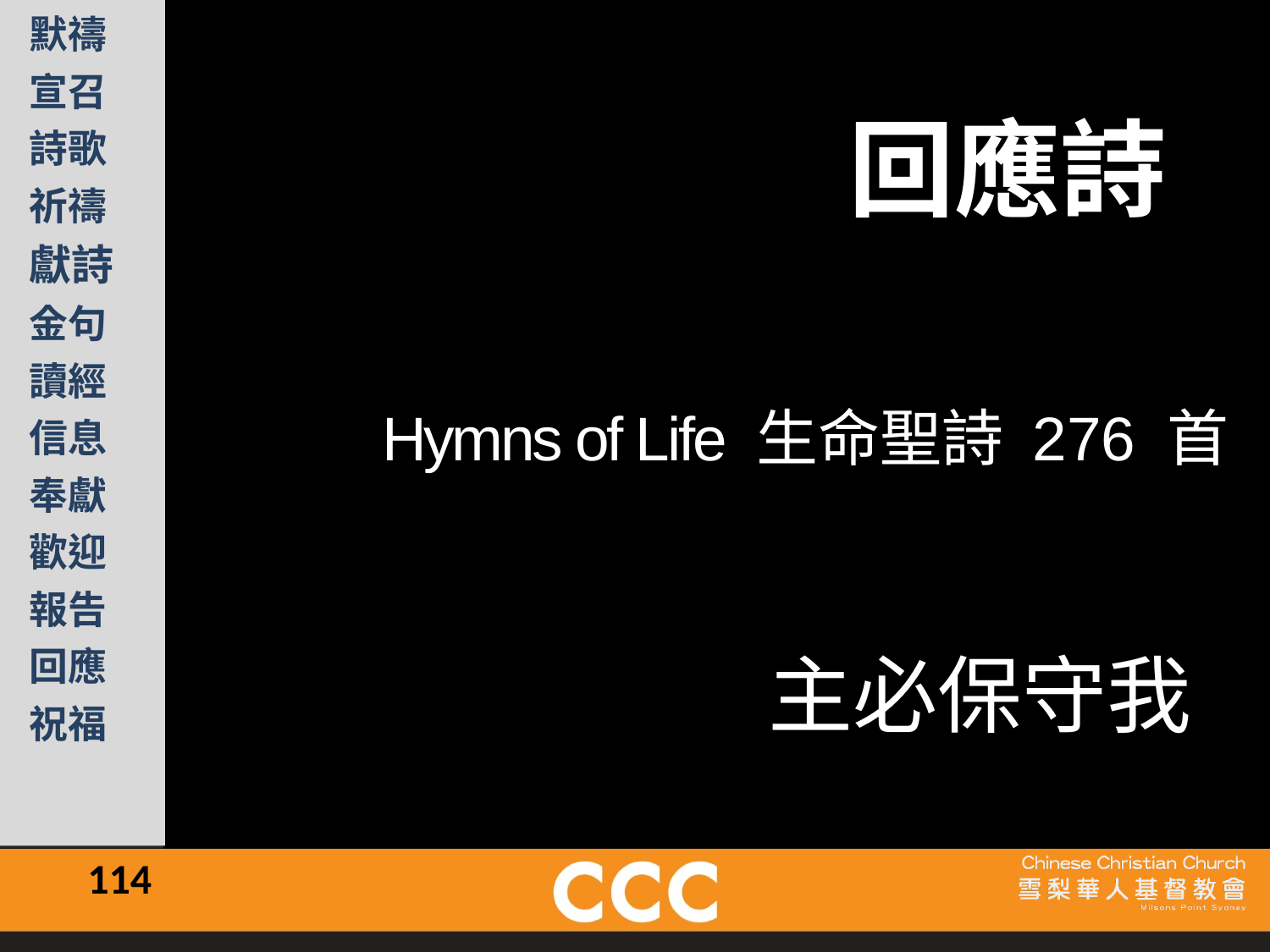

回應詩
Hymns of Life 生命聖詩 276 首
主必保守我
114